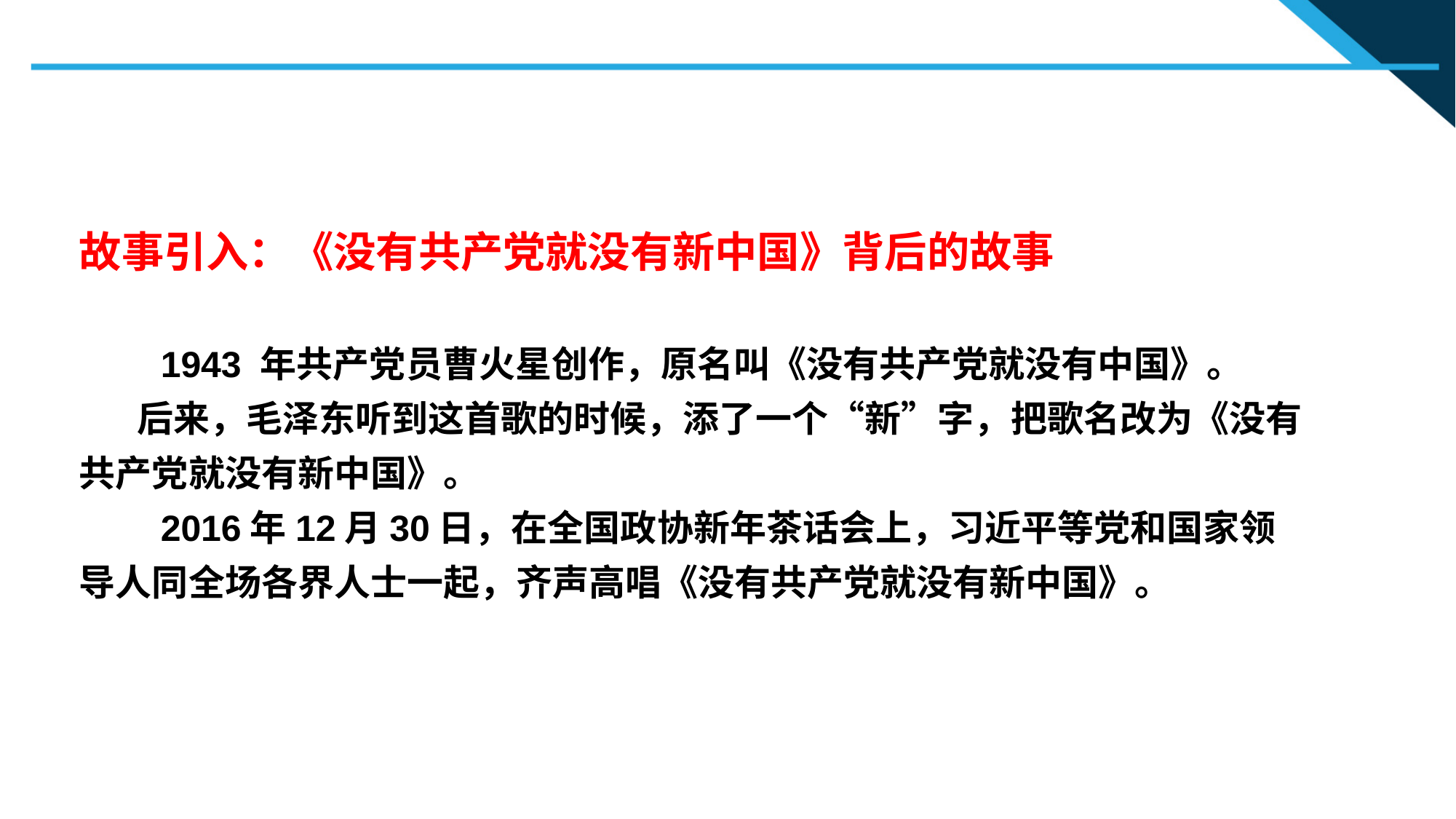

故事引入：《没有共产党就没有新中国》背后的故事

　　1943 年共产党员曹火星创作，原名叫《没有共产党就没有中国》。
      后来，毛泽东听到这首歌的时候，添了一个“新”字，把歌名改为《没有共产党就没有新中国》。
　　2016年12月30日，在全国政协新年茶话会上，习近平等党和国家领导人同全场各界人士一起，齐声高唱《没有共产党就没有新中国》。